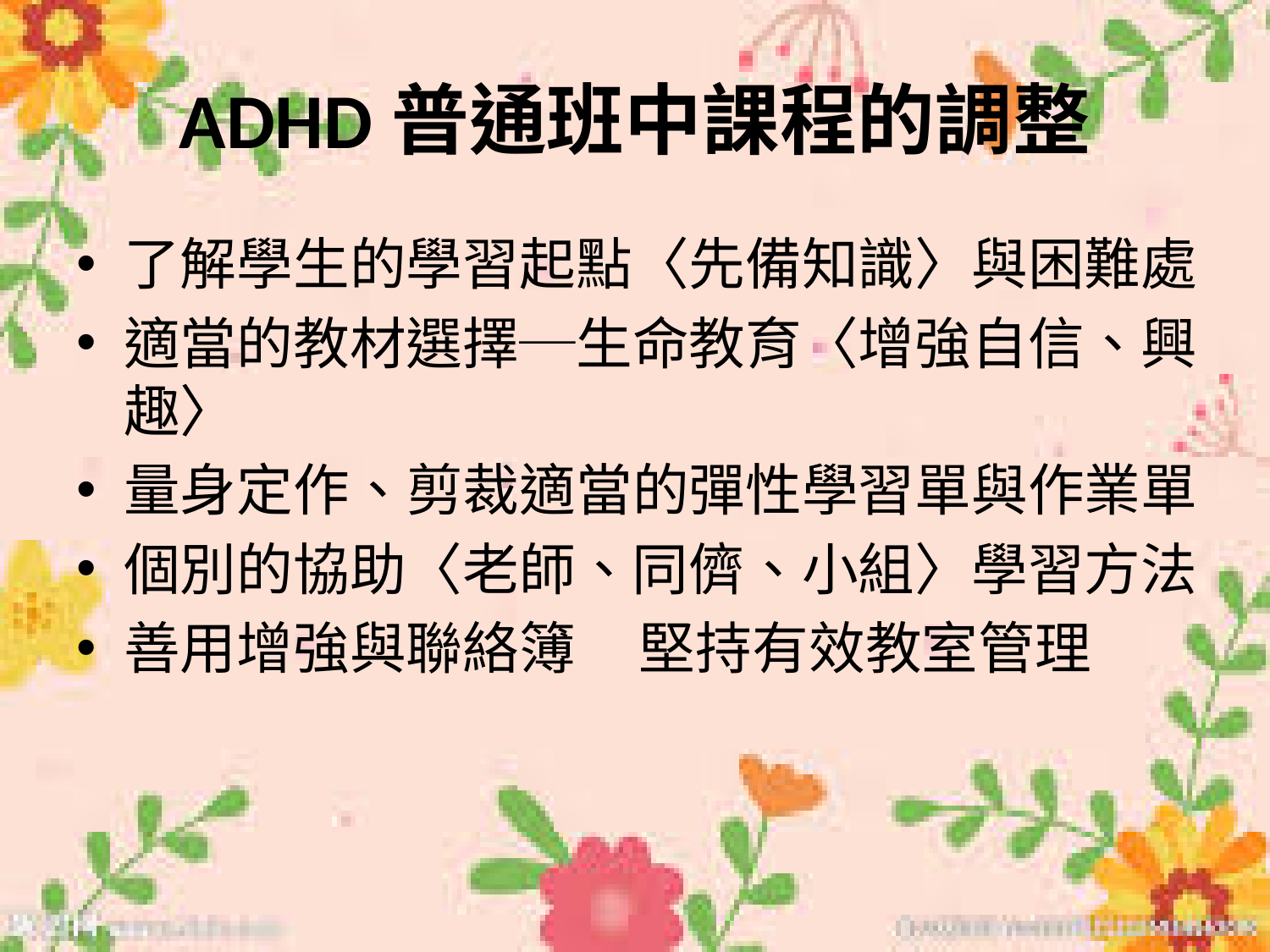

# ADHD普通班中課程的調整
了解學生的學習起點〈先備知識〉與困難處
適當的教材選擇─生命教育〈增強自信、興趣〉
量身定作、剪裁適當的彈性學習單與作業單
個別的協助〈老師、同儕、小組〉學習方法
善用增強與聯絡簿     堅持有效教室管理